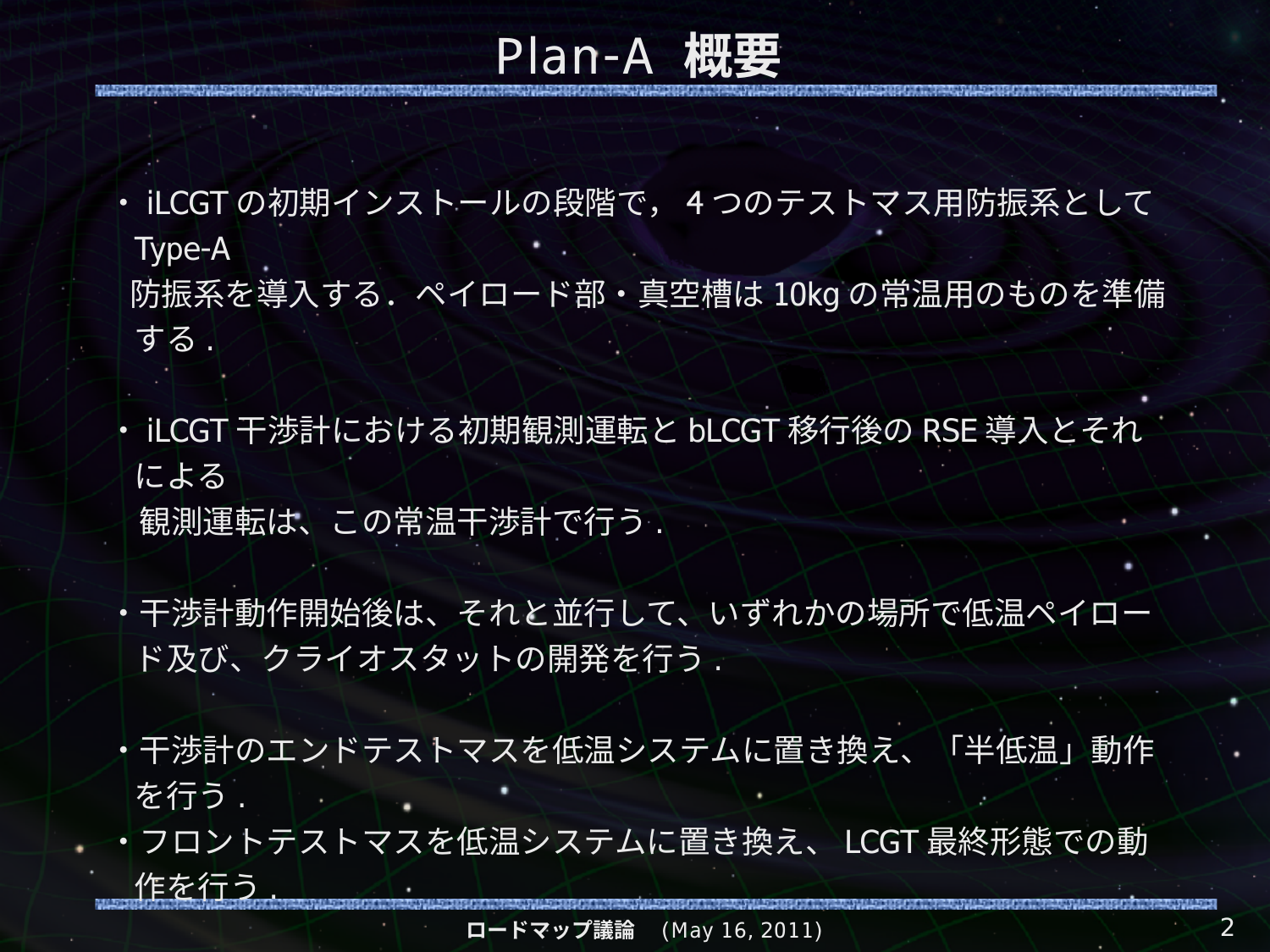

# Plan-A 概要
・iLCGTの初期インストールの段階で，4つのテストマス用防振系としてType-A
  防振系を導入する．ペイロード部・真空槽は10kgの常温用のものを準備する.

・iLCGT干渉計における初期観測運転とbLCGT移行後のRSE導入とそれによる
　観測運転は、この常温干渉計で行う.

・干渉計動作開始後は、それと並行して、いずれかの場所で低温ペイロード及び、クライオスタットの開発を行う.

・干渉計のエンドテストマスを低温システムに置き換え、「半低温」動作を行う.
・フロントテストマスを低温システムに置き換え、LCGT最終形態での動作を行う.
2
ロードマップ議論　(May 16, 2011)